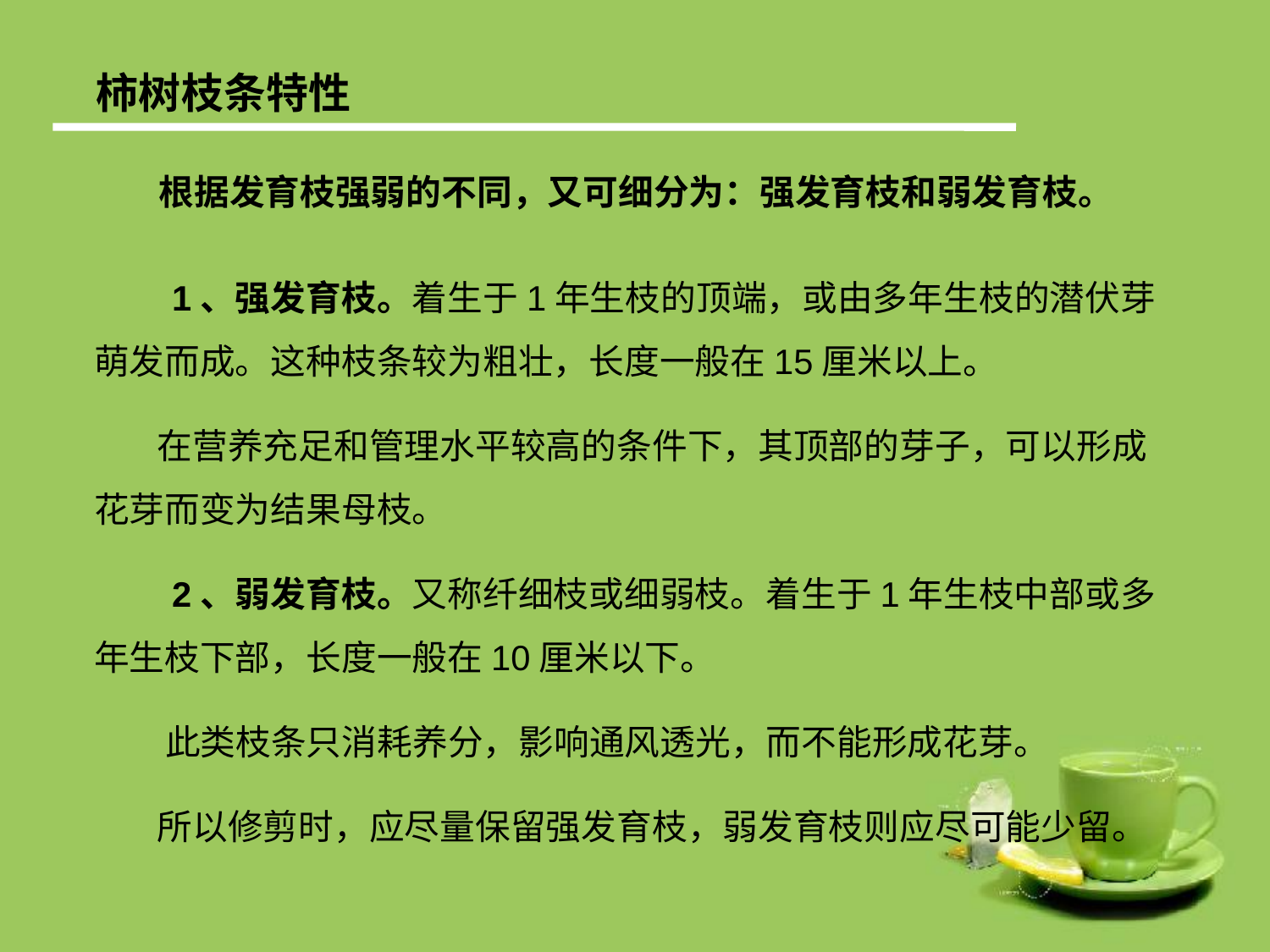

柿树枝条特性

       根据发育枝强弱的不同，又可细分为：强发育枝和弱发育枝。

        1、强发育枝。着生于1年生枝的顶端，或由多年生枝的潜伏芽萌发而成。这种枝条较为粗壮，长度一般在15厘米以上。

       在营养充足和管理水平较高的条件下，其顶部的芽子，可以形成花芽而变为结果母枝。

        2、弱发育枝。又称纤细枝或细弱枝。着生于1年生枝中部或多年生枝下部，长度一般在10厘米以下。

        此类枝条只消耗养分，影响通风透光，而不能形成花芽。

       所以修剪时，应尽量保留强发育枝，弱发育枝则应尽可能少留。